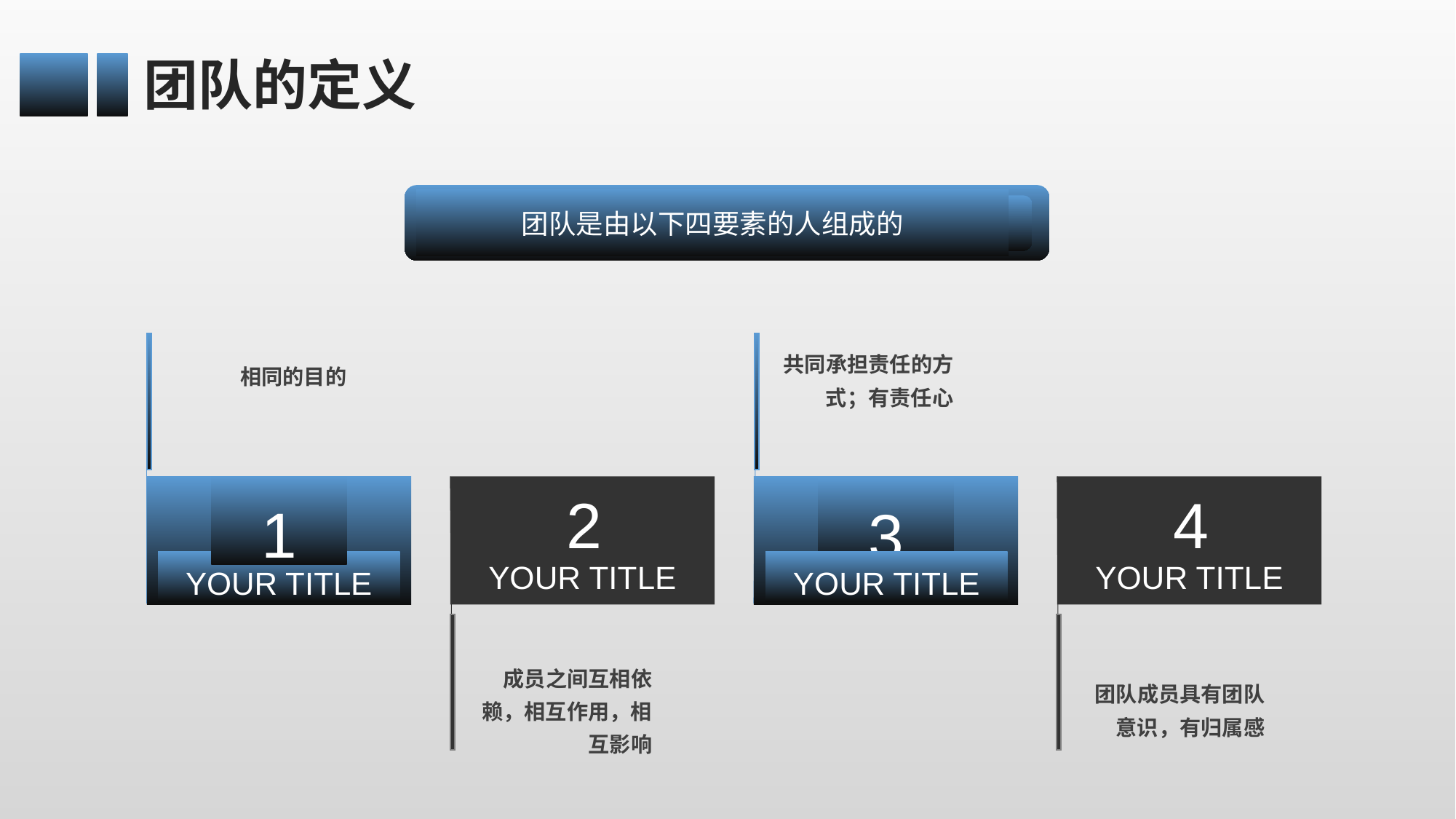

团队的定义

团队是由以下四要素的人组成的

共同承担责任的方式；有责任心
相同的目的

1
YOUR TITLE

2
YOUR TITLE

3
YOUR TITLE

4
YOUR TITLE

团队成员具有团队意识，有归属感
成员之间互相依赖，相互作用，相互影响